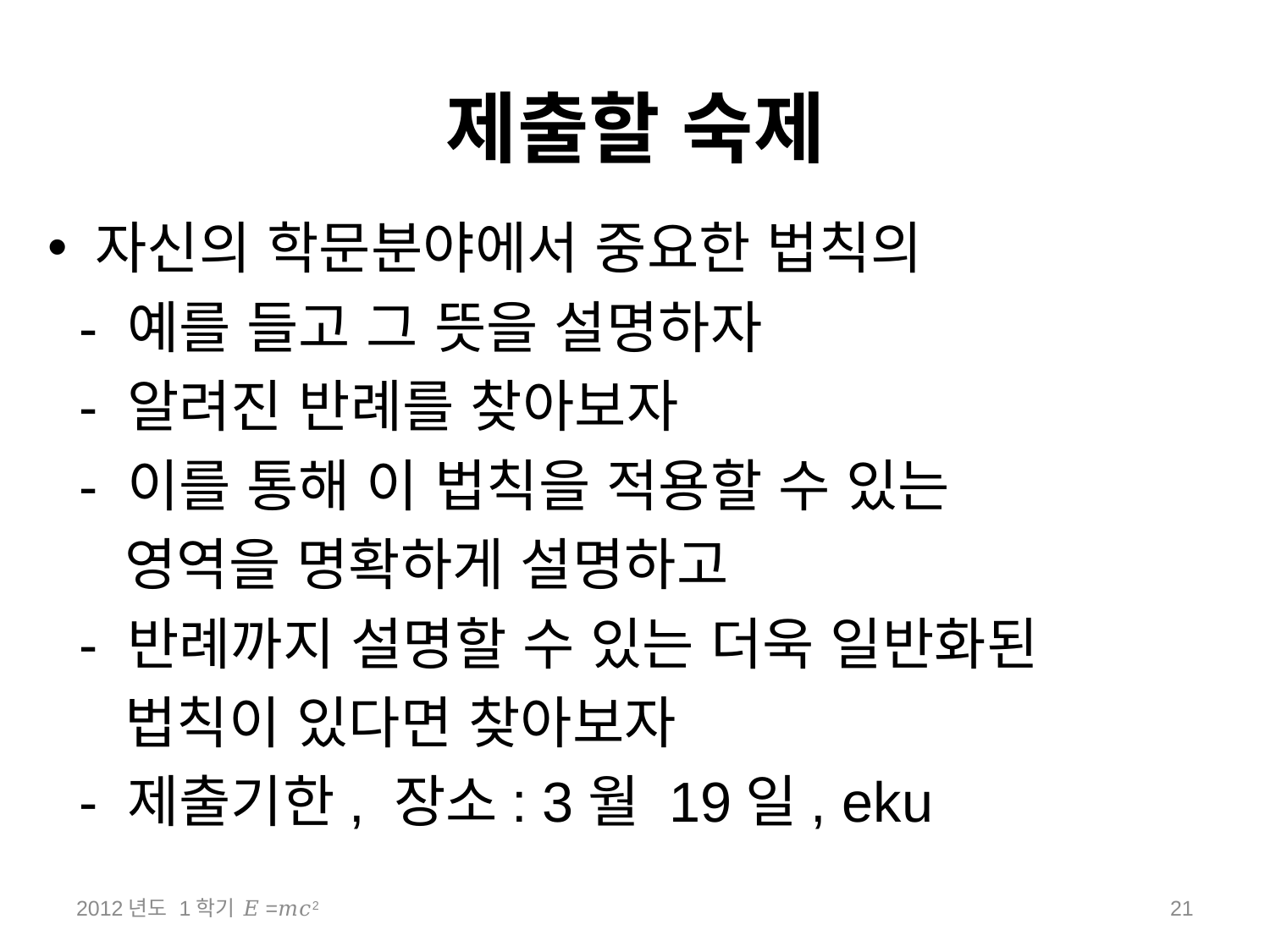

제출할 숙제
자신의 학문분야에서 중요한 법칙의
  - 예를 들고 그 뜻을 설명하자
  - 알려진 반례를 찾아보자
  - 이를 통해 이 법칙을 적용할 수 있는
    영역을 명확하게 설명하고
  - 반례까지 설명할 수 있는 더욱 일반화된
    법칙이 있다면 찾아보자
  - 제출기한, 장소: 3월 19일, eku
2012년도 1학기 𝐸=𝑚𝑐2
21